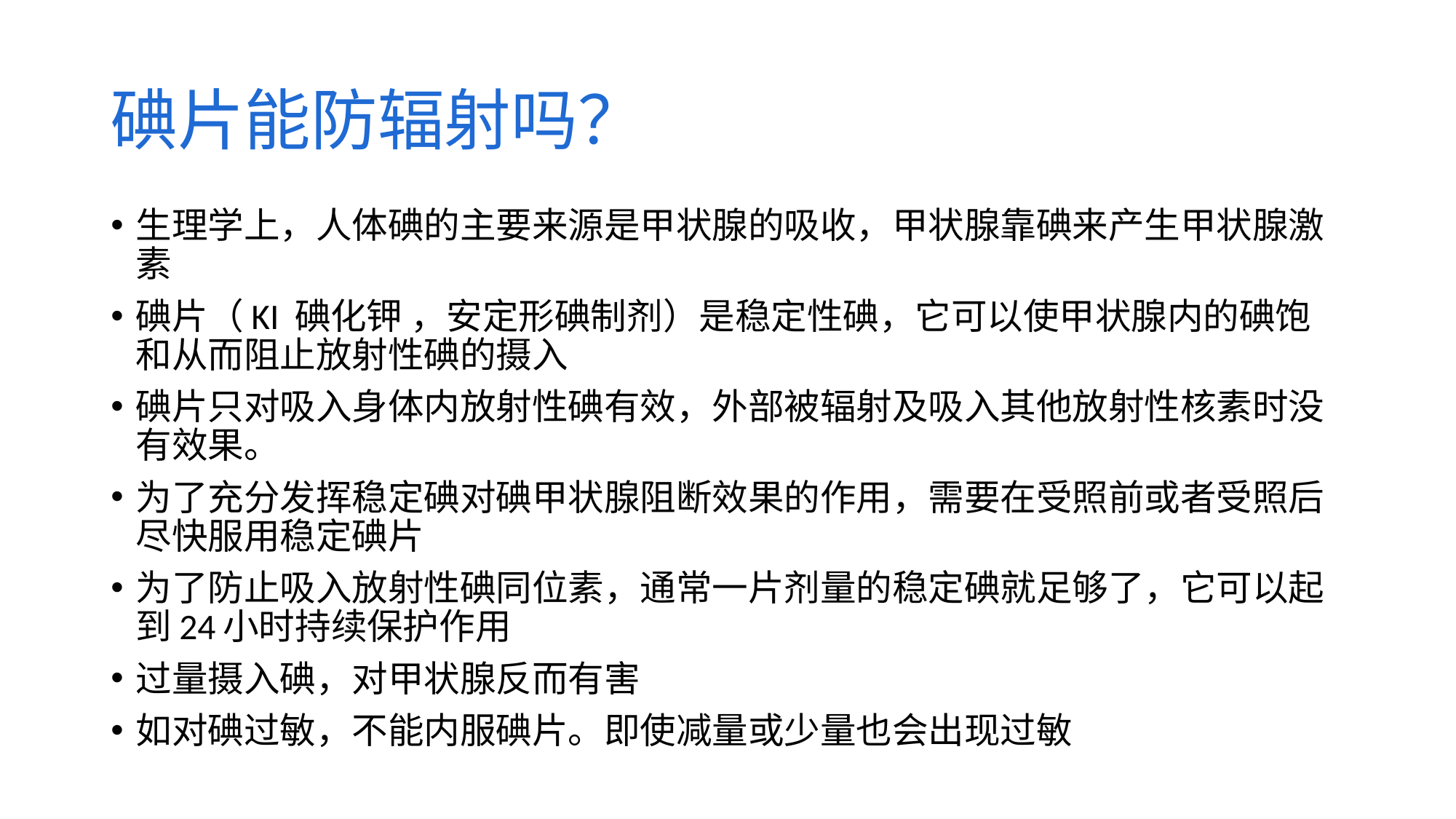

# 碘片能防辐射吗？
生理学上，人体碘的主要来源是甲状腺的吸收，甲状腺靠碘来产生甲状腺激素
碘片（KI 碘化钾 ，安定形碘制剂）是稳定性碘，它可以使甲状腺内的碘饱和从而阻止放射性碘的摄入
碘片只对吸入身体内放射性碘有效，外部被辐射及吸入其他放射性核素时没有效果。
为了充分发挥稳定碘对碘甲状腺阻断效果的作用，需要在受照前或者受照后尽快服用稳定碘片
为了防止吸入放射性碘同位素，通常一片剂量的稳定碘就足够了，它可以起到24小时持续保护作用
过量摄入碘，对甲状腺反而有害
如对碘过敏，不能内服碘片。即使减量或少量也会出现过敏